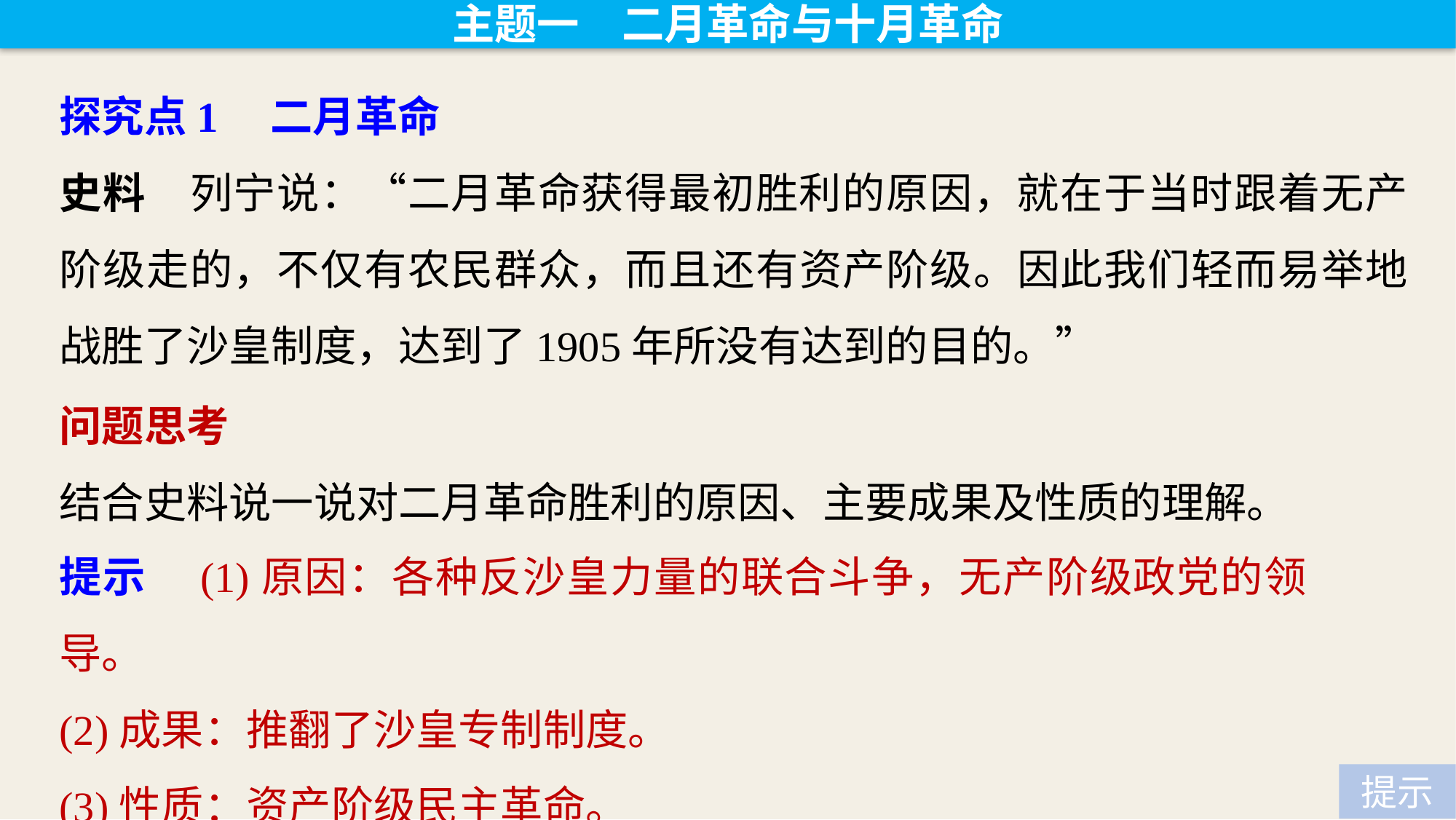

主题一　二月革命与十月革命
探究点1　二月革命
史料　列宁说：“二月革命获得最初胜利的原因，就在于当时跟着无产阶级走的，不仅有农民群众，而且还有资产阶级。因此我们轻而易举地战胜了沙皇制度，达到了1905年所没有达到的目的。”
问题思考
结合史料说一说对二月革命胜利的原因、主要成果及性质的理解。
提示　(1)原因：各种反沙皇力量的联合斗争，无产阶级政党的领导。
(2)成果：推翻了沙皇专制制度。
(3)性质：资产阶级民主革命。
提示